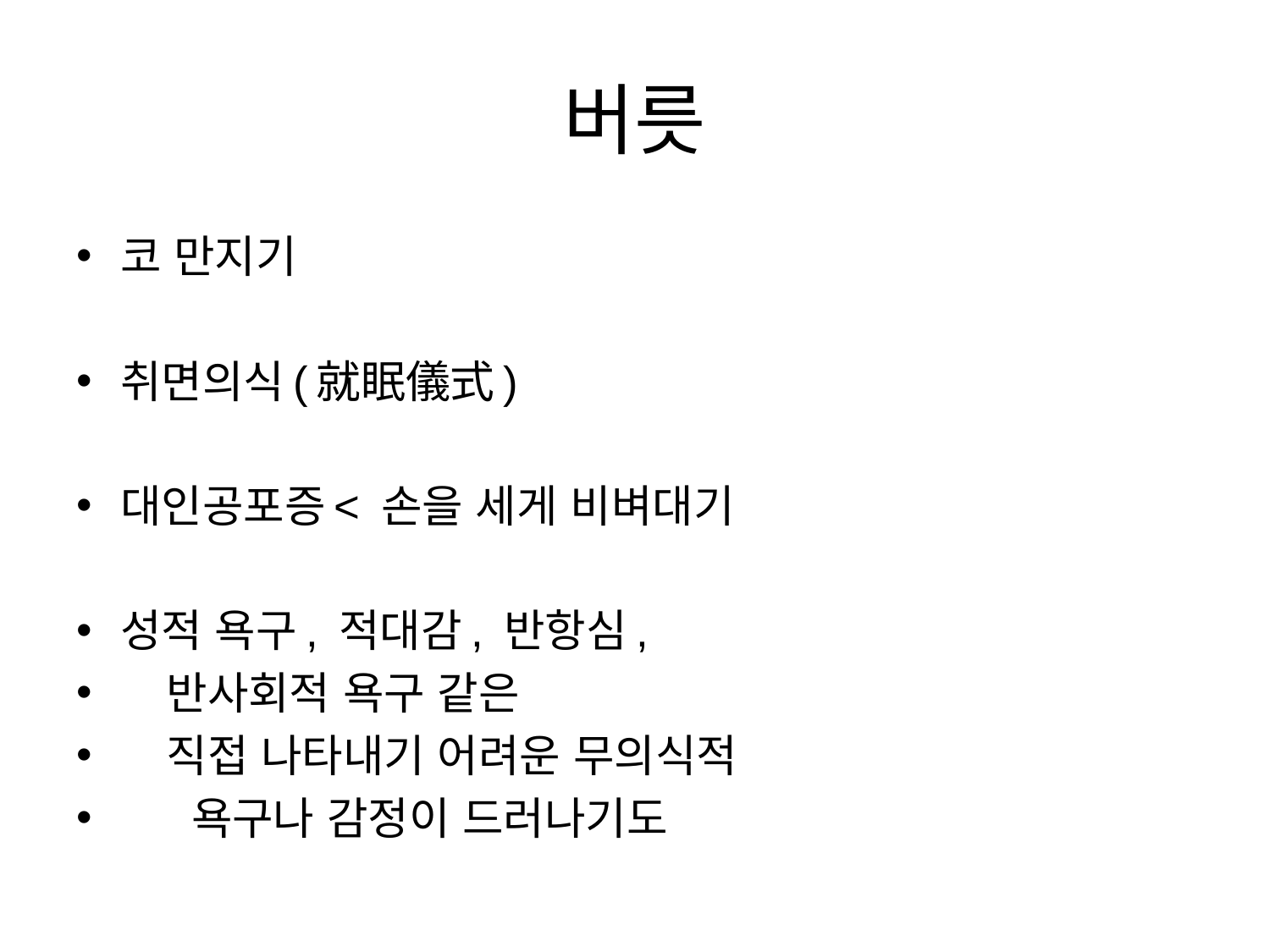

# 버릇
코 만지기

취면의식(就眠儀式)

대인공포증< 손을 세게 비벼대기

성적 욕구, 적대감, 반항심,
   반사회적 욕구 같은
   직접 나타내기 어려운 무의식적
     욕구나 감정이 드러나기도